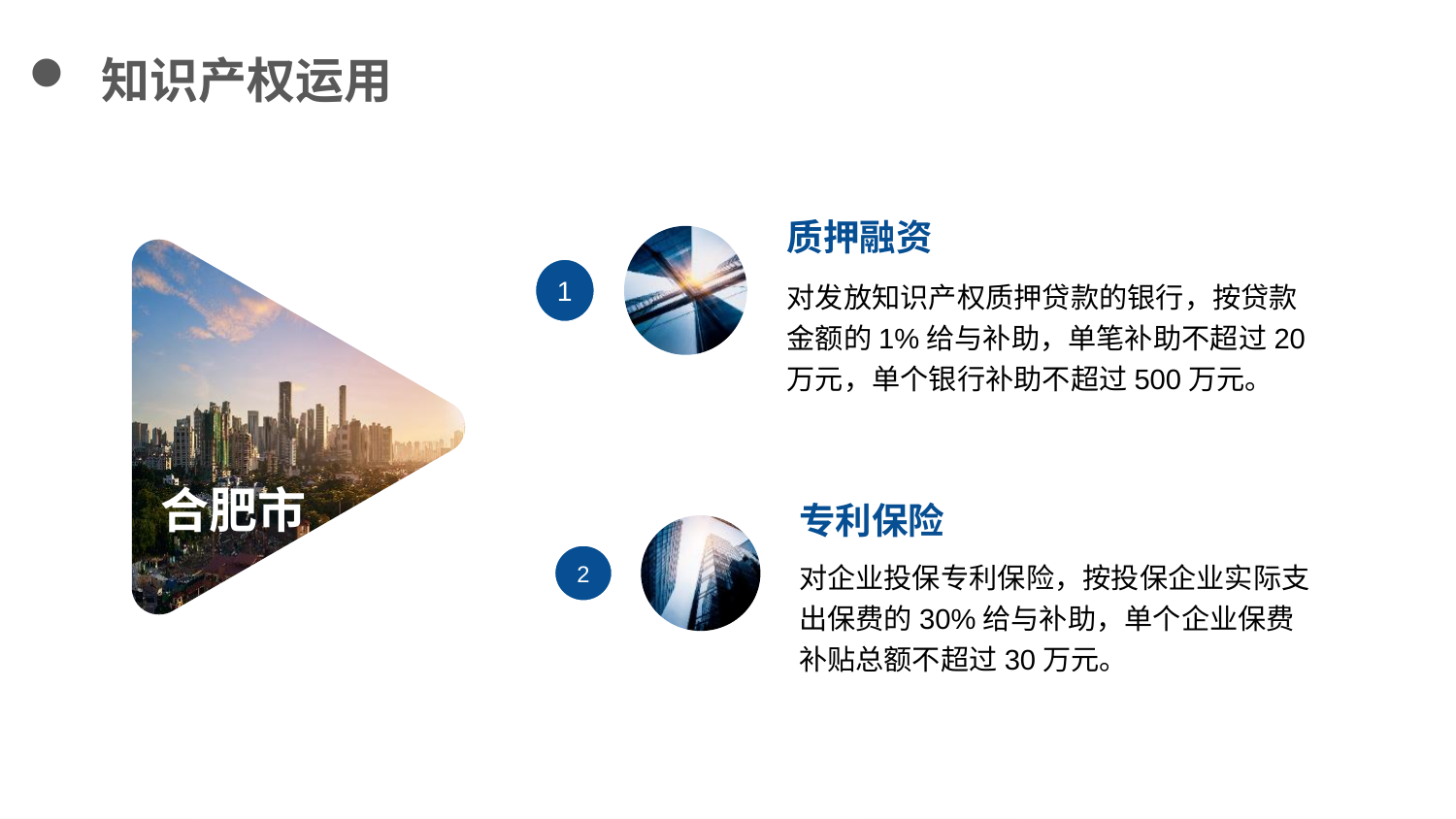

知识产权运用
质押融资
对发放知识产权质押贷款的银行，按贷款金额的1%给与补助，单笔补助不超过20万元，单个银行补助不超过500万元。

1

合肥市
专利保险
对企业投保专利保险，按投保企业实际支出保费的30%给与补助，单个企业保费补贴总额不超过30万元。

2